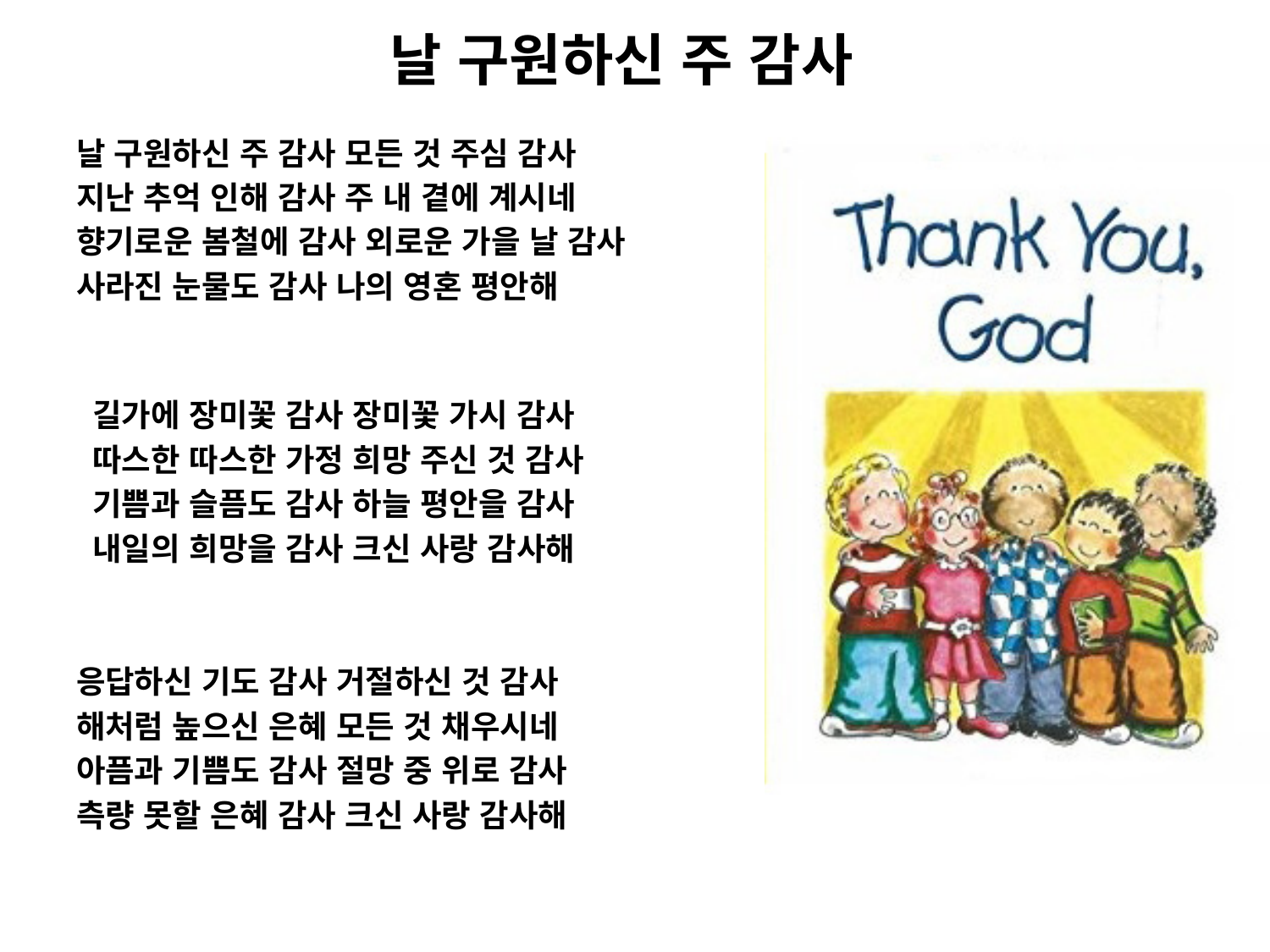

# 날 구원하신 주 감사
날 구원하신 주 감사 모든 것 주심 감사
지난 추억 인해 감사 주 내 곁에 계시네
향기로운 봄철에 감사 외로운 가을 날 감사
사라진 눈물도 감사 나의 영혼 평안해

 길가에 장미꽃 감사 장미꽃 가시 감사
 따스한 따스한 가정 희망 주신 것 감사
 기쁨과 슬픔도 감사 하늘 평안을 감사
 내일의 희망을 감사 크신 사랑 감사해

응답하신 기도 감사 거절하신 것 감사
해처럼 높으신 은혜 모든 것 채우시네
아픔과 기쁨도 감사 절망 중 위로 감사
측량 못할 은혜 감사 크신 사랑 감사해